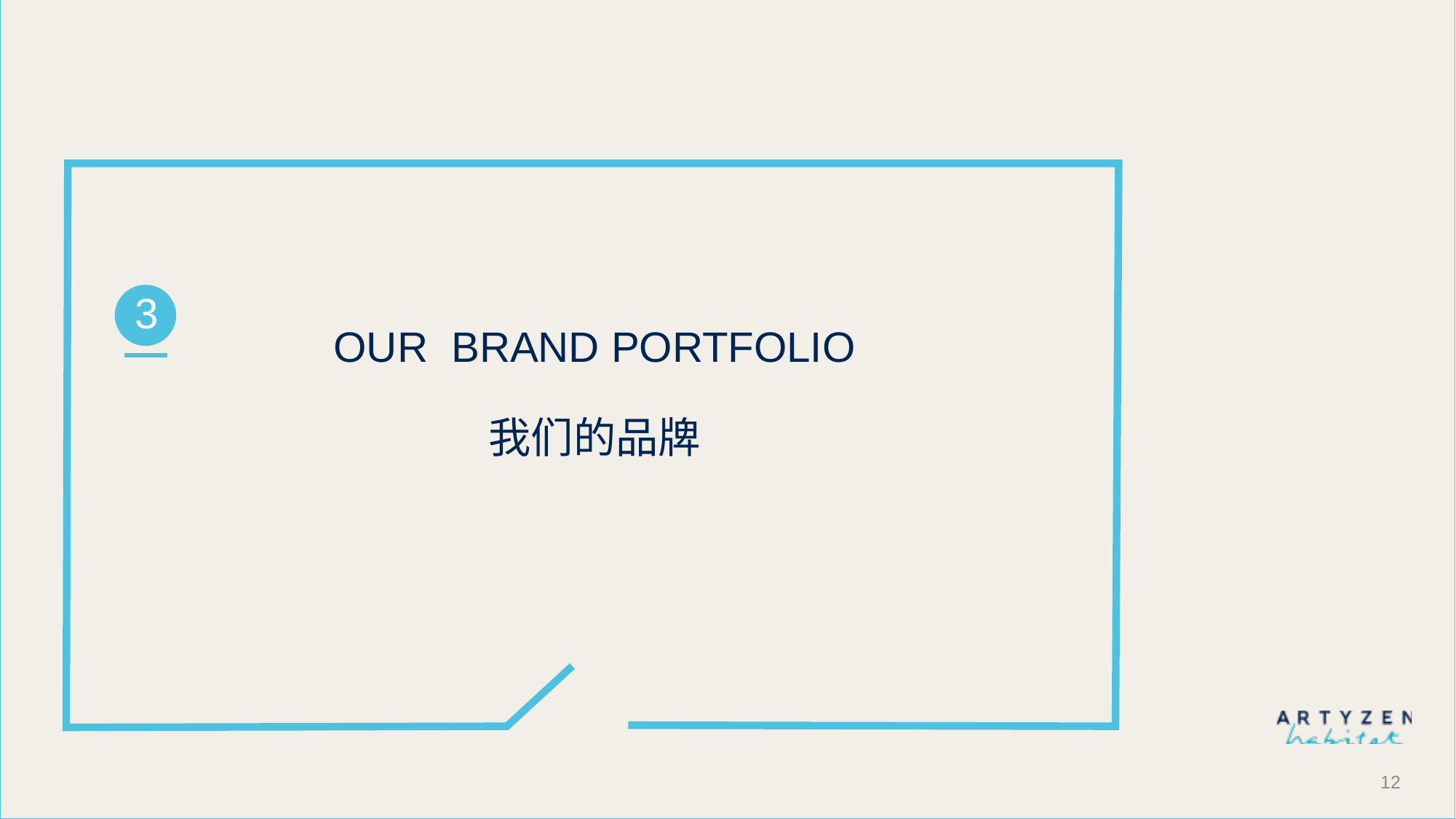

3
# Our  Brand Portfolio 我们的品牌
12